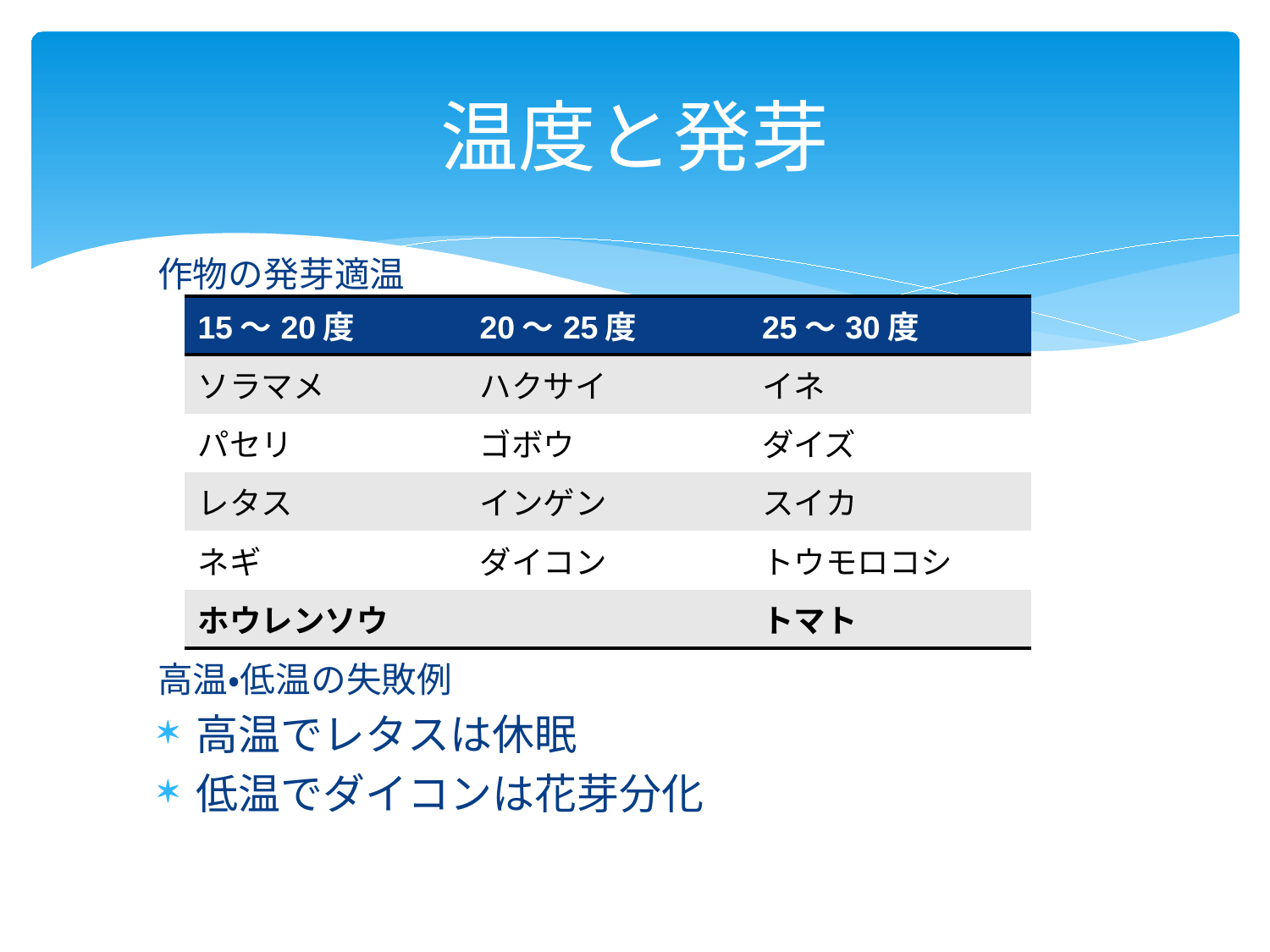

# 温度と発芽
作物の発芽適温

高温・低温の失敗例
高温でレタスは休眠
低温でダイコンは花芽分化

| 15～20度 | 20～25度 | 25～30度 |
| --- | --- | --- |
| ソラマメ | ハクサイ | イネ |
| パセリ | ゴボウ | ダイズ |
| レタス | インゲン | スイカ |
| ネギ | ダイコン | トウモロコシ |
| ホウレンソウ |  | トマト |